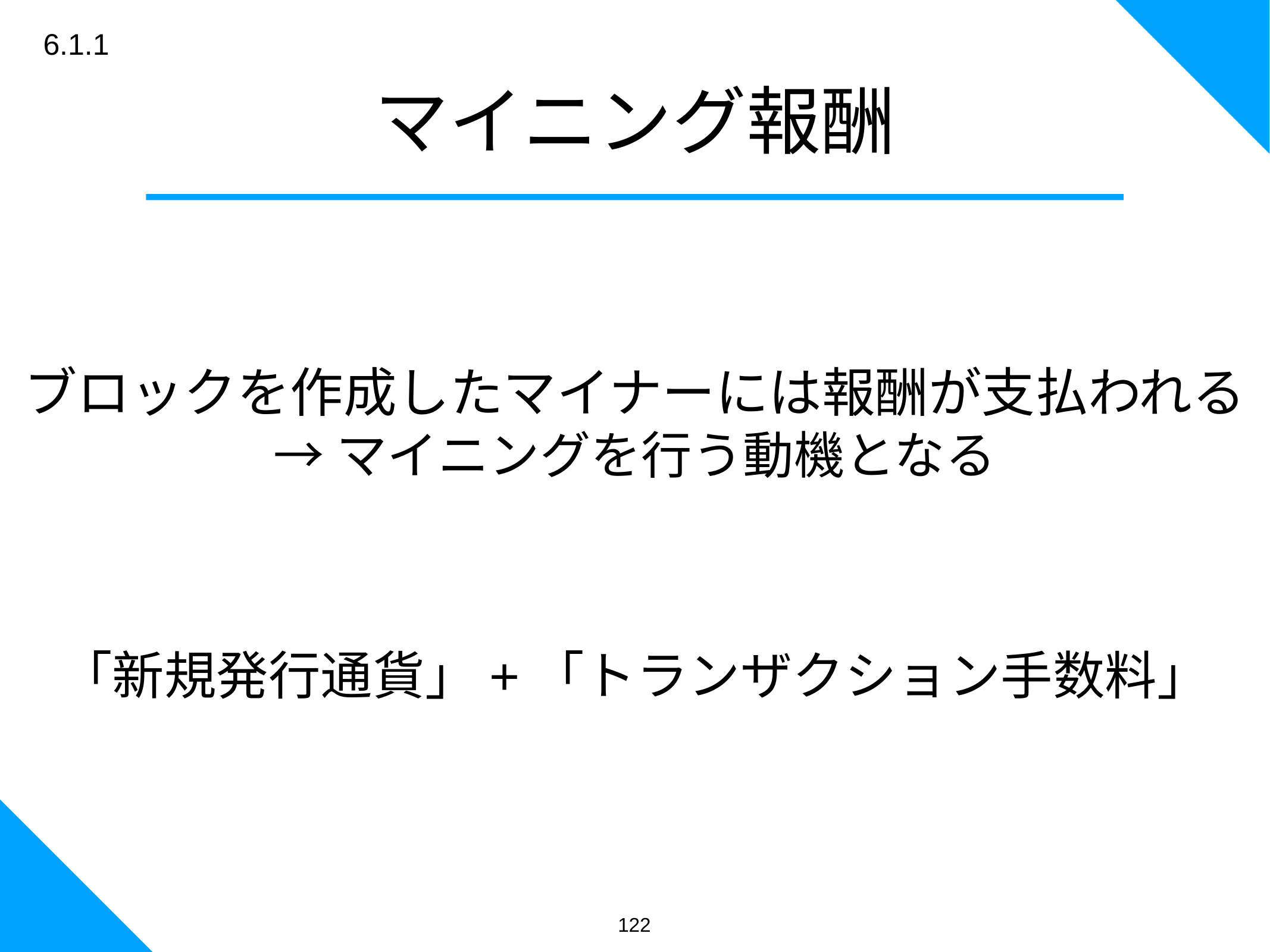

6.1.1
マイニング報酬
ブロックを作成したマイナーには報酬が支払われる
→マイニングを行う動機となる
「新規発行通貨」+「トランザクション手数料」
122